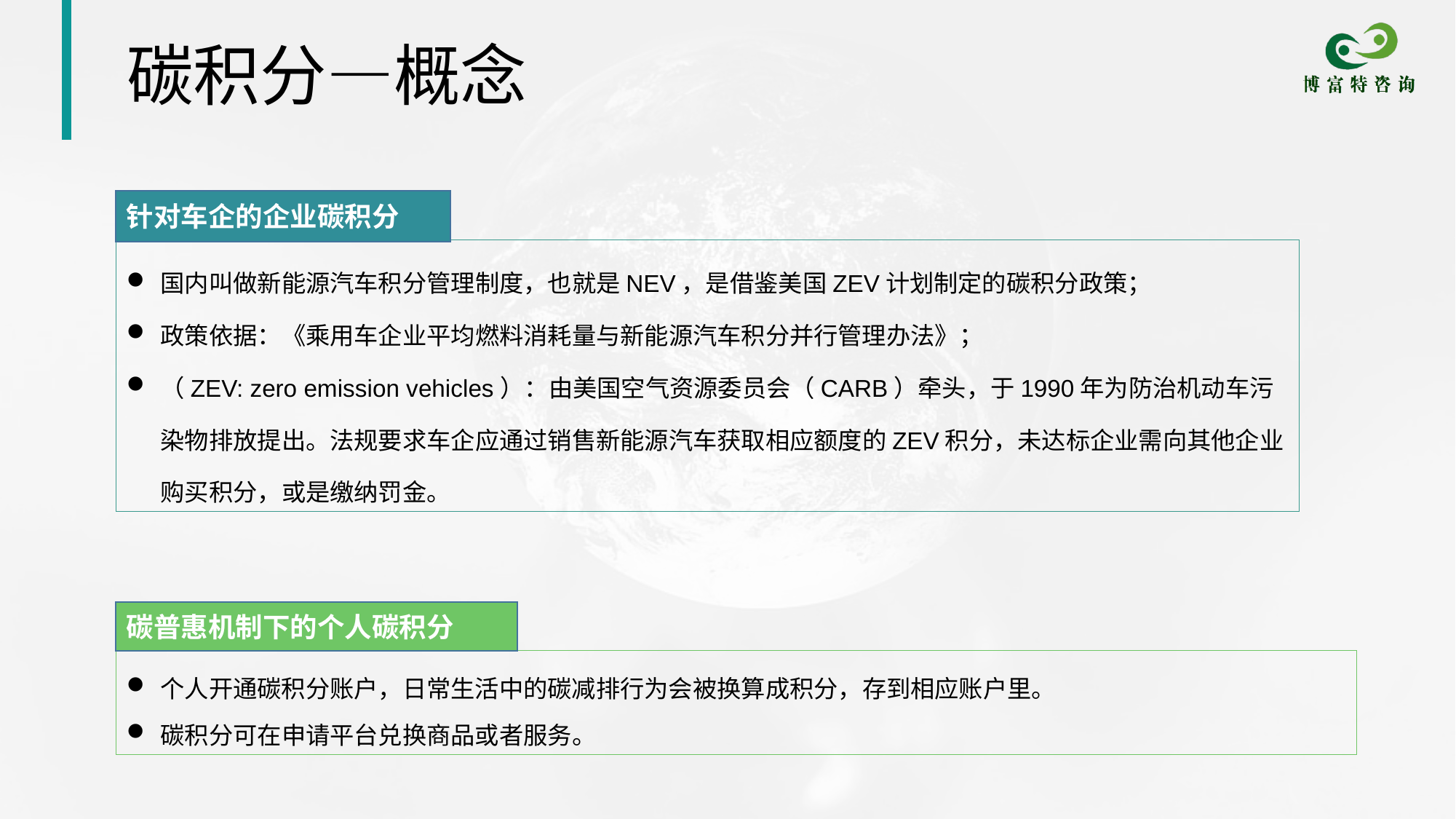

# 碳积分—概念
针对车企的企业碳积分
国内叫做新能源汽车积分管理制度，也就是NEV，是借鉴美国ZEV计划制定的碳积分政策；
政策依据：《乘用车企业平均燃料消耗量与新能源汽车积分并行管理办法》；
（ZEV: zero emission vehicles）：由美国空气资源委员会（CARB）牵头，于1990年为防治机动车污染物排放提出。法规要求车企应通过销售新能源汽车获取相应额度的ZEV积分，未达标企业需向其他企业购买积分，或是缴纳罚金。
碳普惠机制下的个人碳积分
个人开通碳积分账户，日常生活中的碳减排行为会被换算成积分，存到相应账户里。
碳积分可在申请平台兑换商品或者服务。